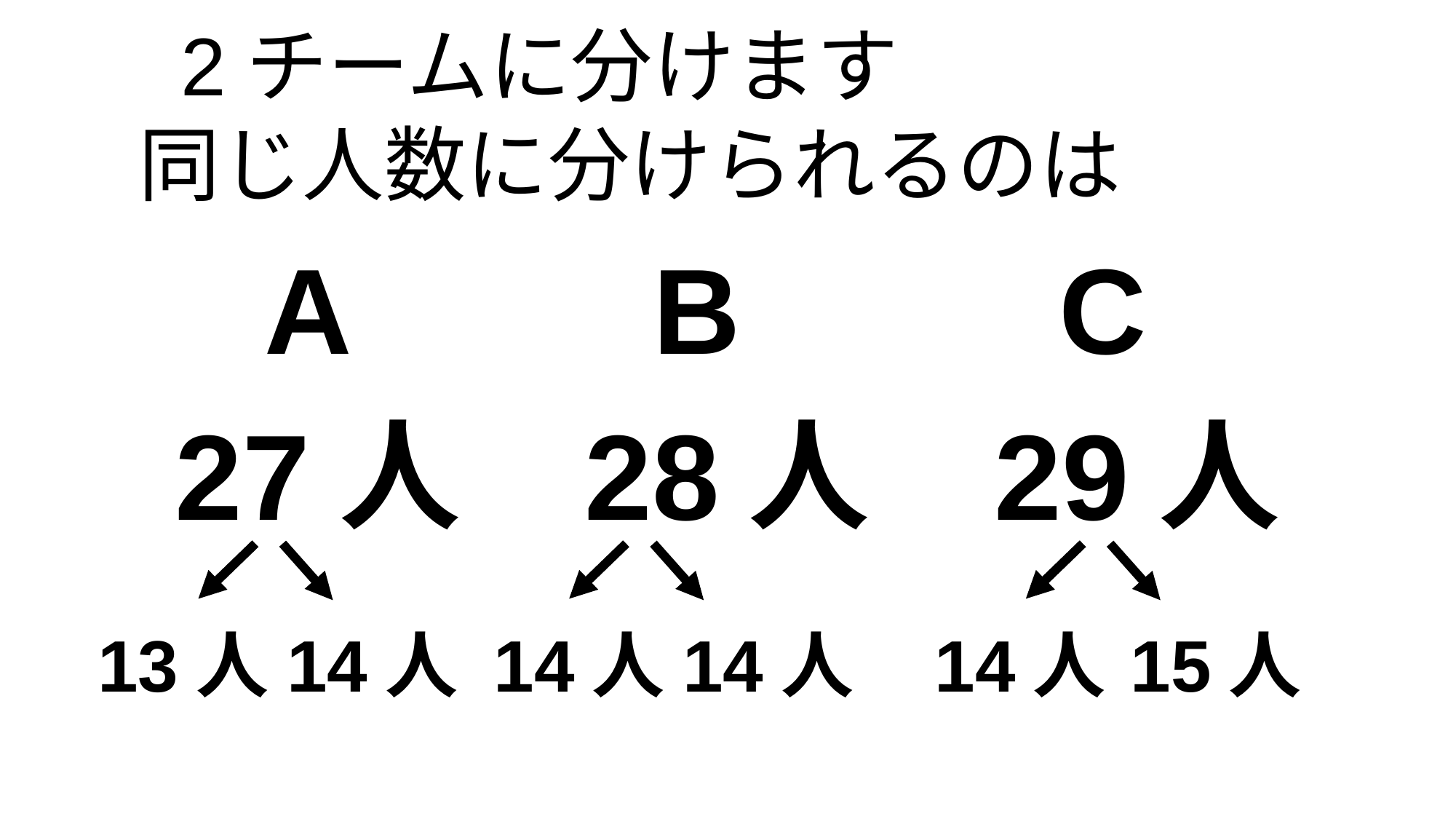

2チームに分けます
同じ人数に分けられるのは
A
B
C
27人
28人
29人
13人
14人
14人
14人
15人
14人